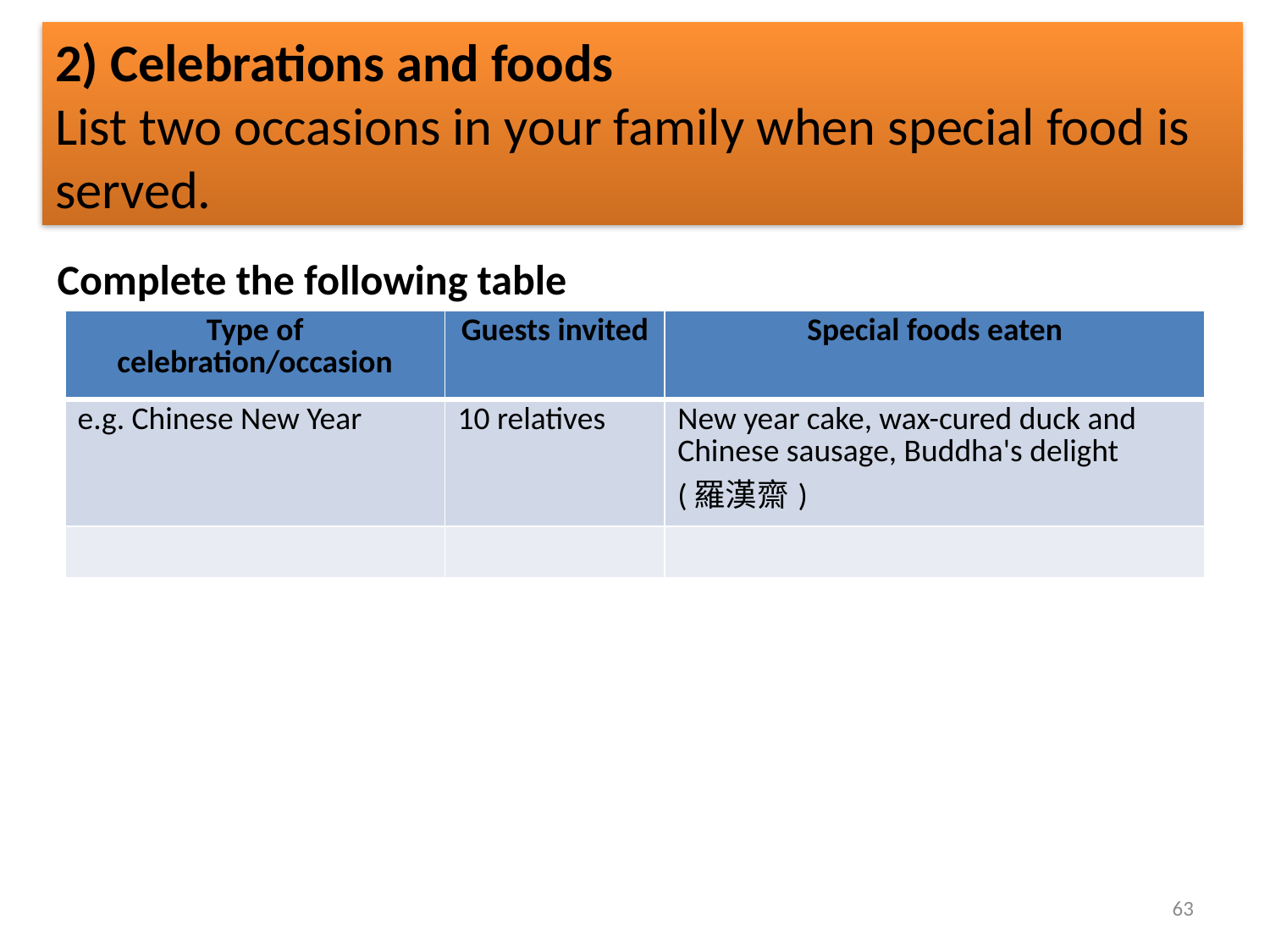

2) Celebrations and foods
List two occasions in your family when special food is served.
Complete the following table
| Type of celebration/occasion | Guests invited | Special foods eaten |
| --- | --- | --- |
| e.g. Chinese New Year | 10 relatives | New year cake, wax-cured duck and Chinese sausage, Buddha's delight (羅漢齋) |
|  |  |  |
63